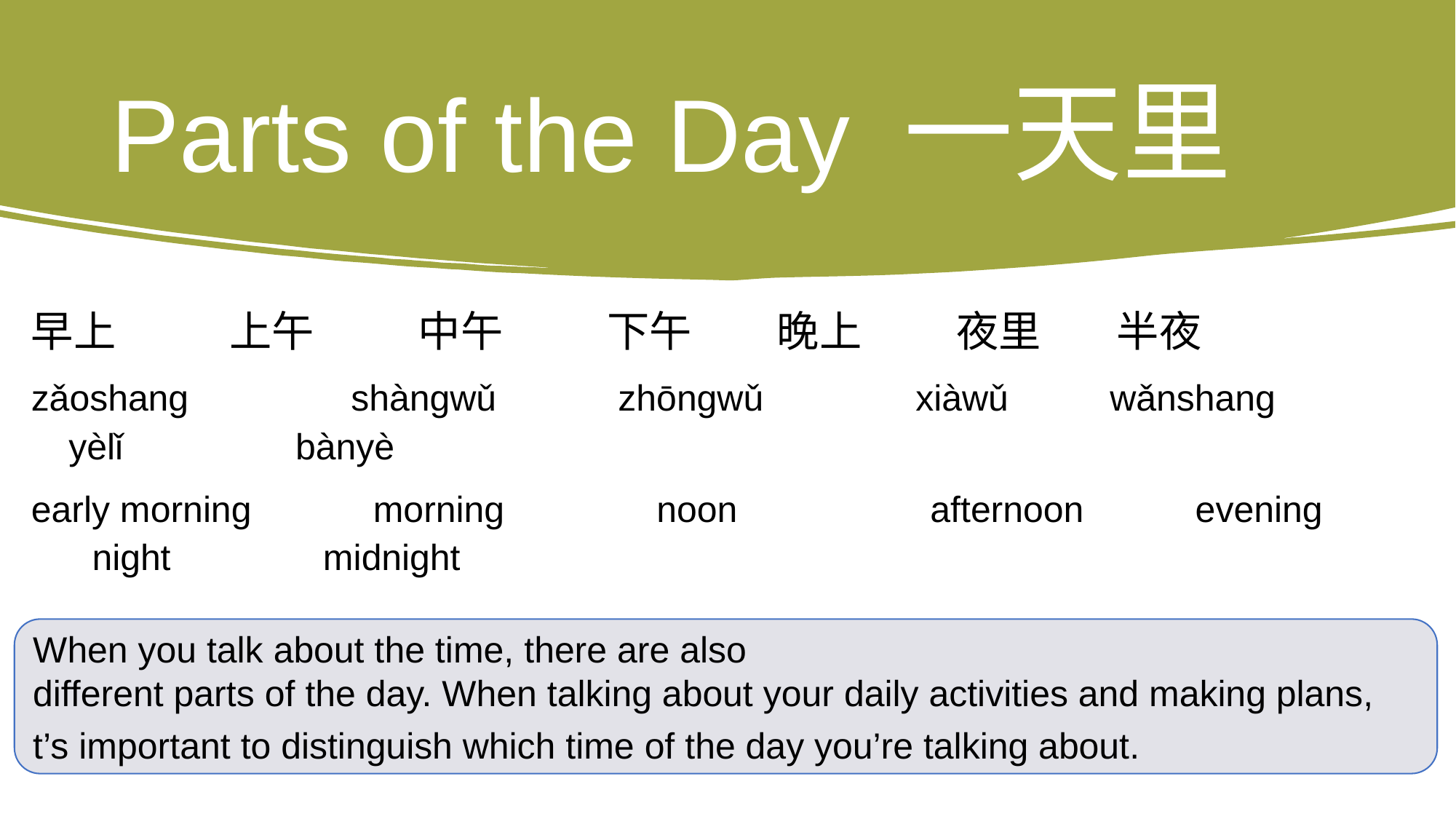

# Parts of the Day 一天里
早上            上午           中午           下午         晚上          夜里        半夜
zǎoshang                shàngwǔ            zhōngwǔ               xiàwǔ          wǎnshang               yèlǐ                 bànyè
early morning            morning               noon                   afternoon           evening                night               midnight

When you talk about the time, there are also different parts of the day. When talking about your daily activities and making plans,
t’s important to distinguish which time of the day you’re talking about. ​